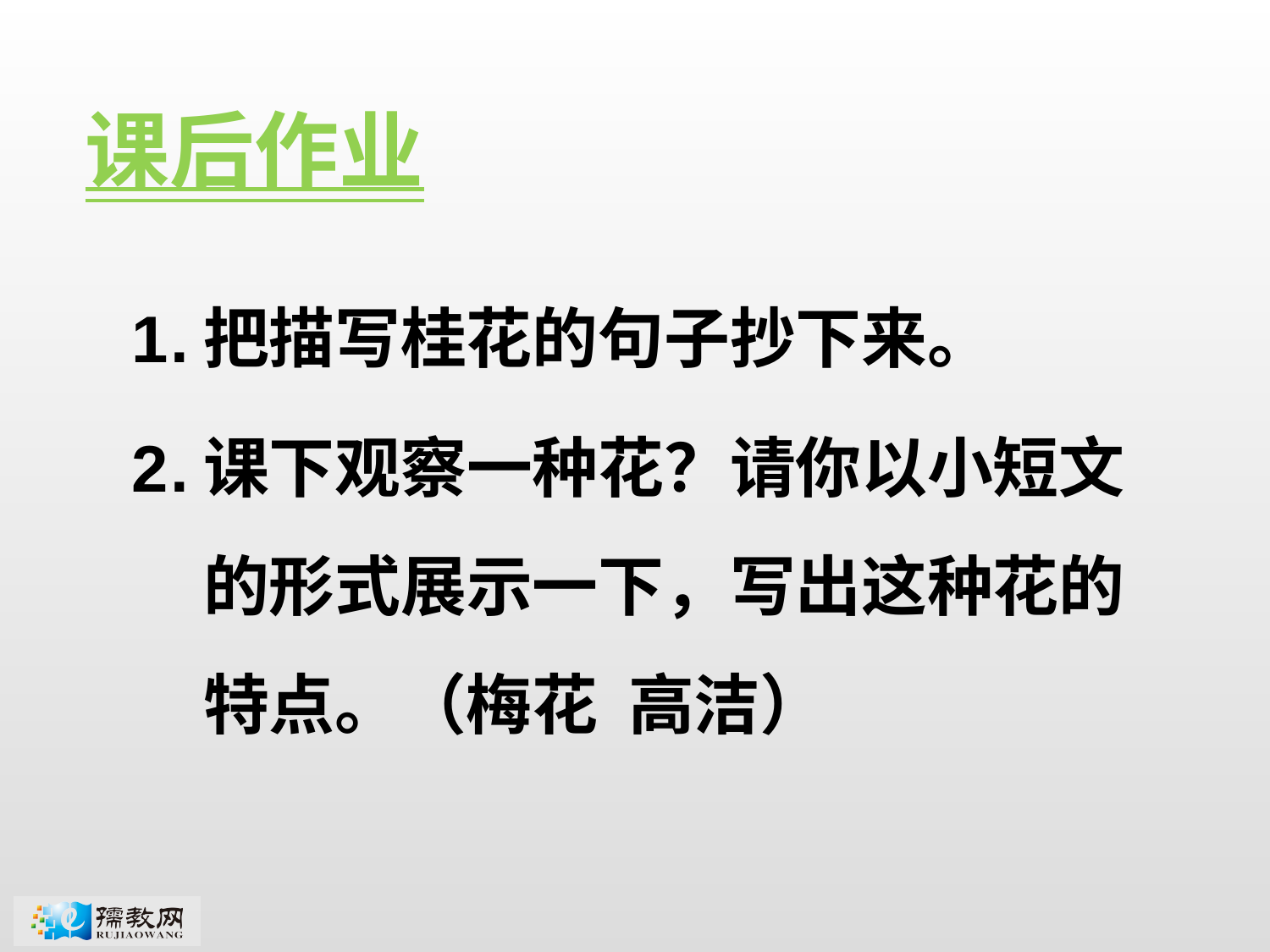

课后作业
把描写桂花的句子抄下来。
课下观察一种花？请你以小短文的形式展示一下，写出这种花的特点。（梅花  高洁）